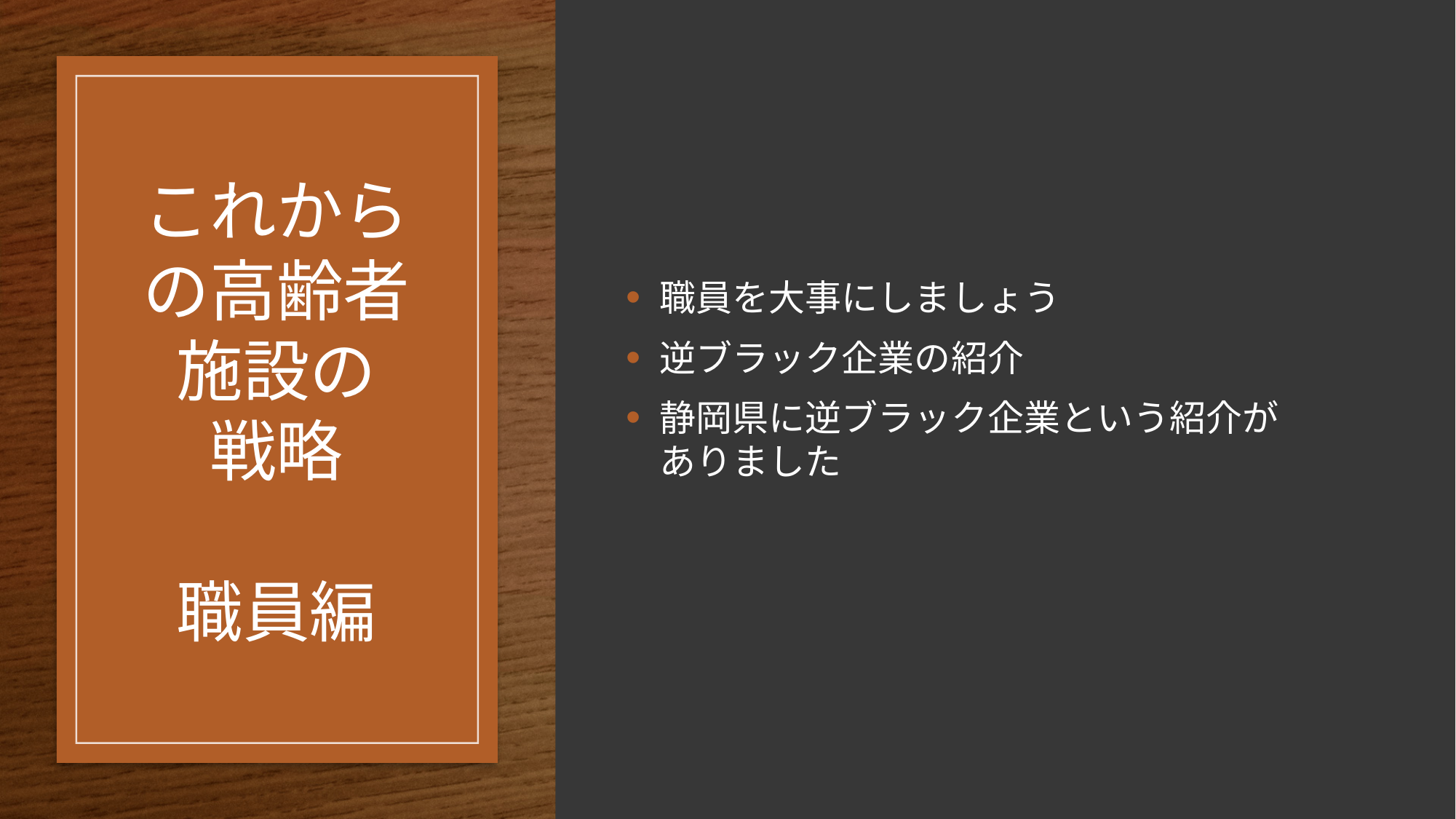

職員を大事にしましょう
逆ブラック企業の紹介
静岡県に逆ブラック企業という紹介がありました

# これからの高齢者施設の 戦略 職員編